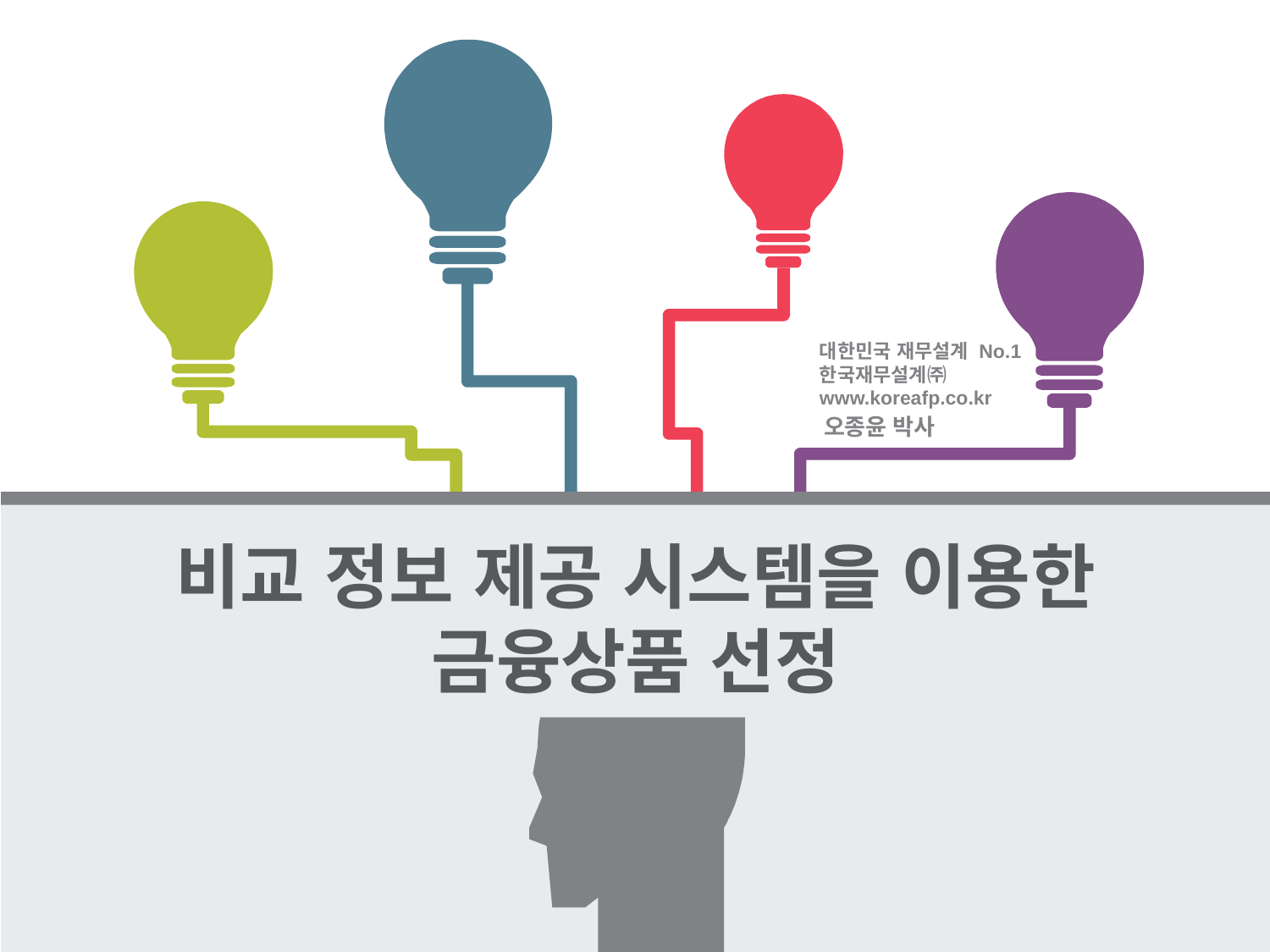

대한민국 재무설계 No.1
한국재무설계㈜
www.koreafp.co.kr
오종윤 박사
비교 정보 제공 시스템을 이용한
금융상품 선정